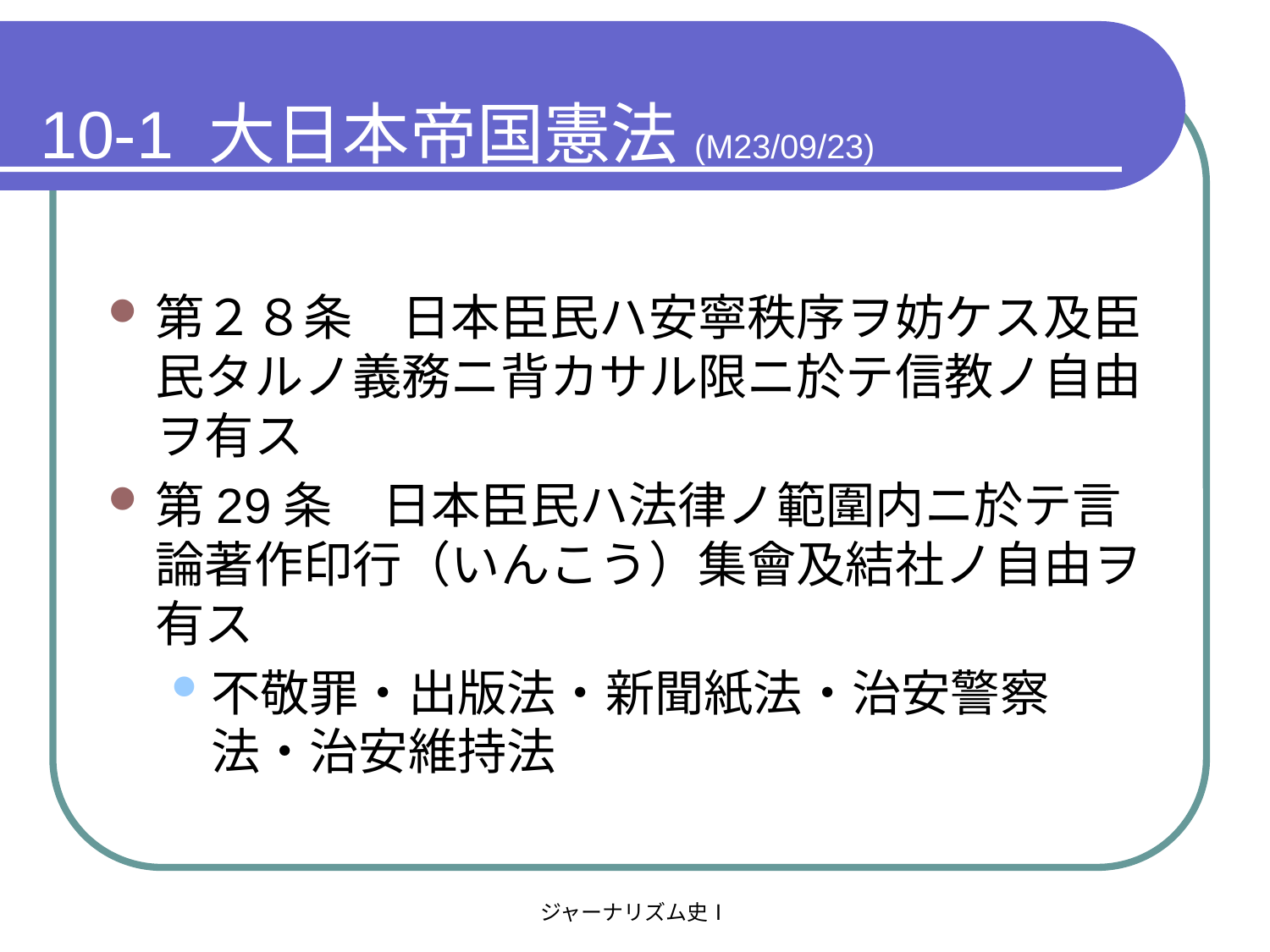

# 10-1 大日本帝国憲法(M23/09/23)
第２８条　日本臣民ハ安寧秩序ヲ妨ケス及臣民タルノ義務ニ背カサル限ニ於テ信教ノ自由ヲ有ス
第29条　日本臣民ハ法律ノ範圍内ニ於テ言論著作印行（いんこう）集會及結社ノ自由ヲ有ス
不敬罪・出版法・新聞紙法・治安警察法・治安維持法
ジャーナリズム史Ⅰ